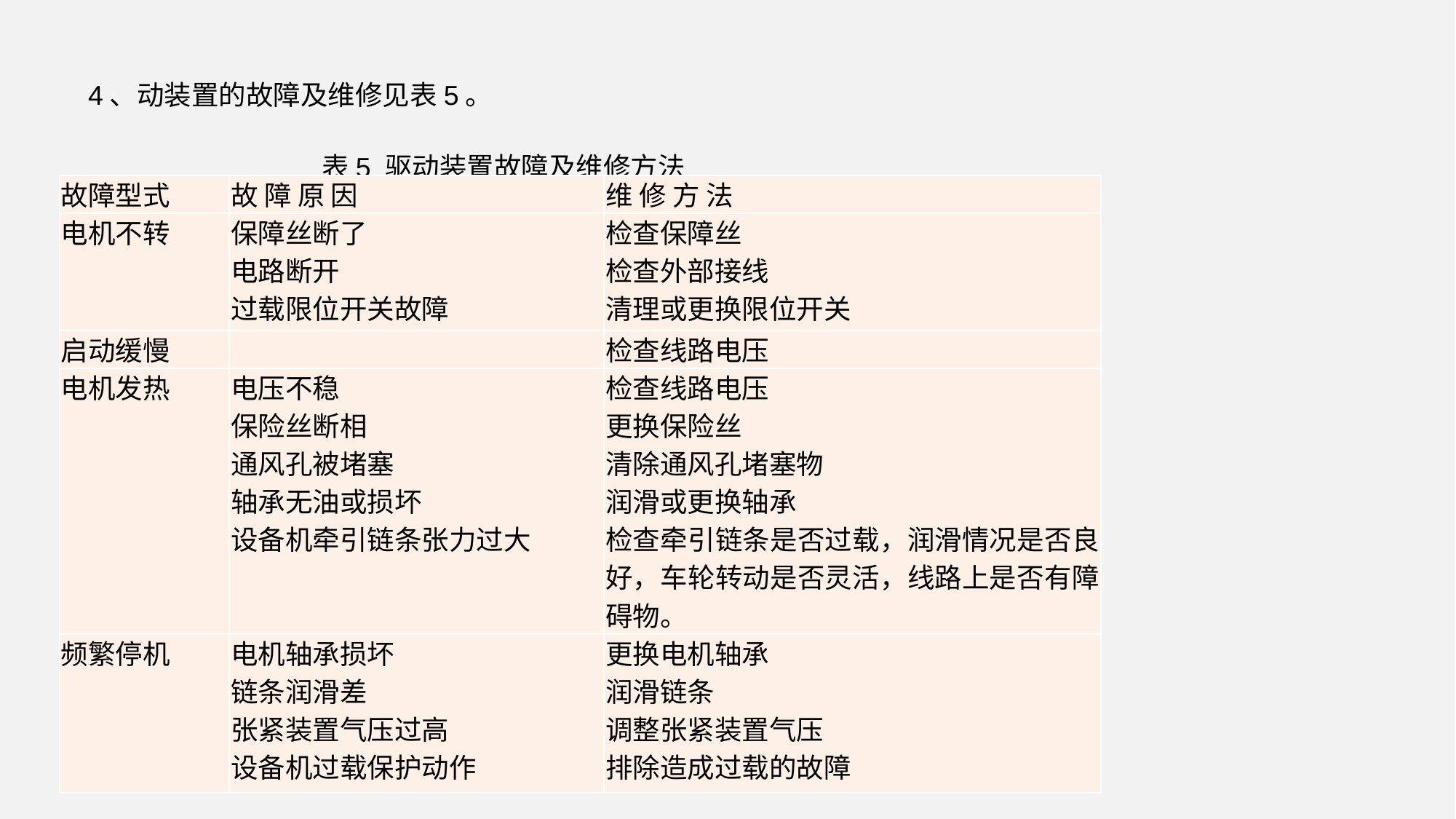

4、动装置的故障及维修见表5。
表5 驱动装置故障及维修方法
| 故障型式 | 故 障 原 因 | 维 修 方 法 |
| --- | --- | --- |
| 电机不转 | 保障丝断了 电路断开 过载限位开关故障 | 检查保障丝 检查外部接线 清理或更换限位开关 |
| 启动缓慢 |  | 检查线路电压 |
| 电机发热 | 电压不稳 保险丝断相 通风孔被堵塞 轴承无油或损坏 设备机牵引链条张力过大 | 检查线路电压 更换保险丝 清除通风孔堵塞物 润滑或更换轴承 检查牵引链条是否过载，润滑情况是否良好，车轮转动是否灵活，线路上是否有障碍物。 |
| 频繁停机 | 电机轴承损坏 链条润滑差 张紧装置气压过高 设备机过载保护动作 | 更换电机轴承 润滑链条 调整张紧装置气压 排除造成过载的故障 |